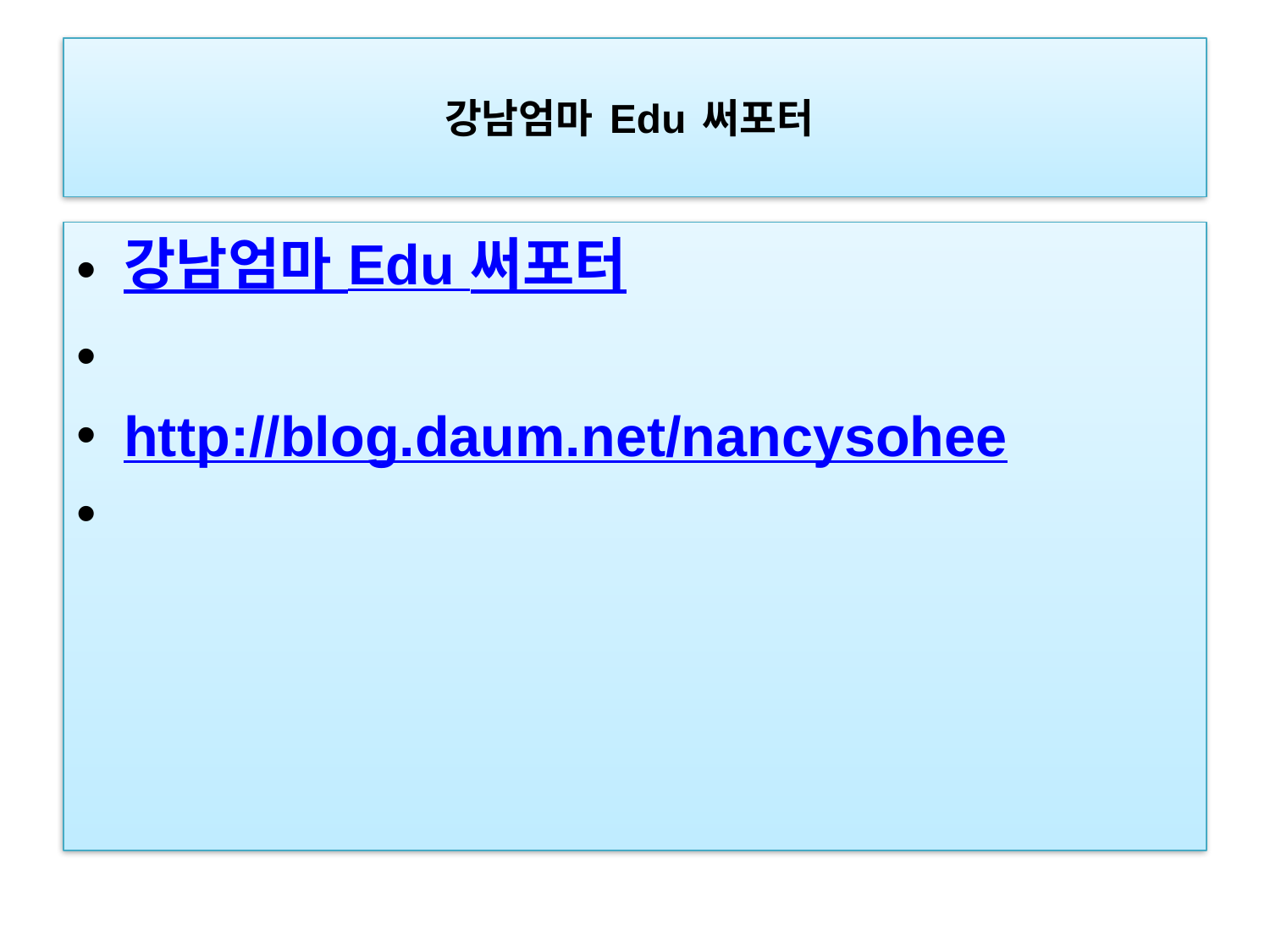

# 강남엄마 Edu 써포터
강남엄마 Edu 써포터

http://blog.daum.net/nancysohee